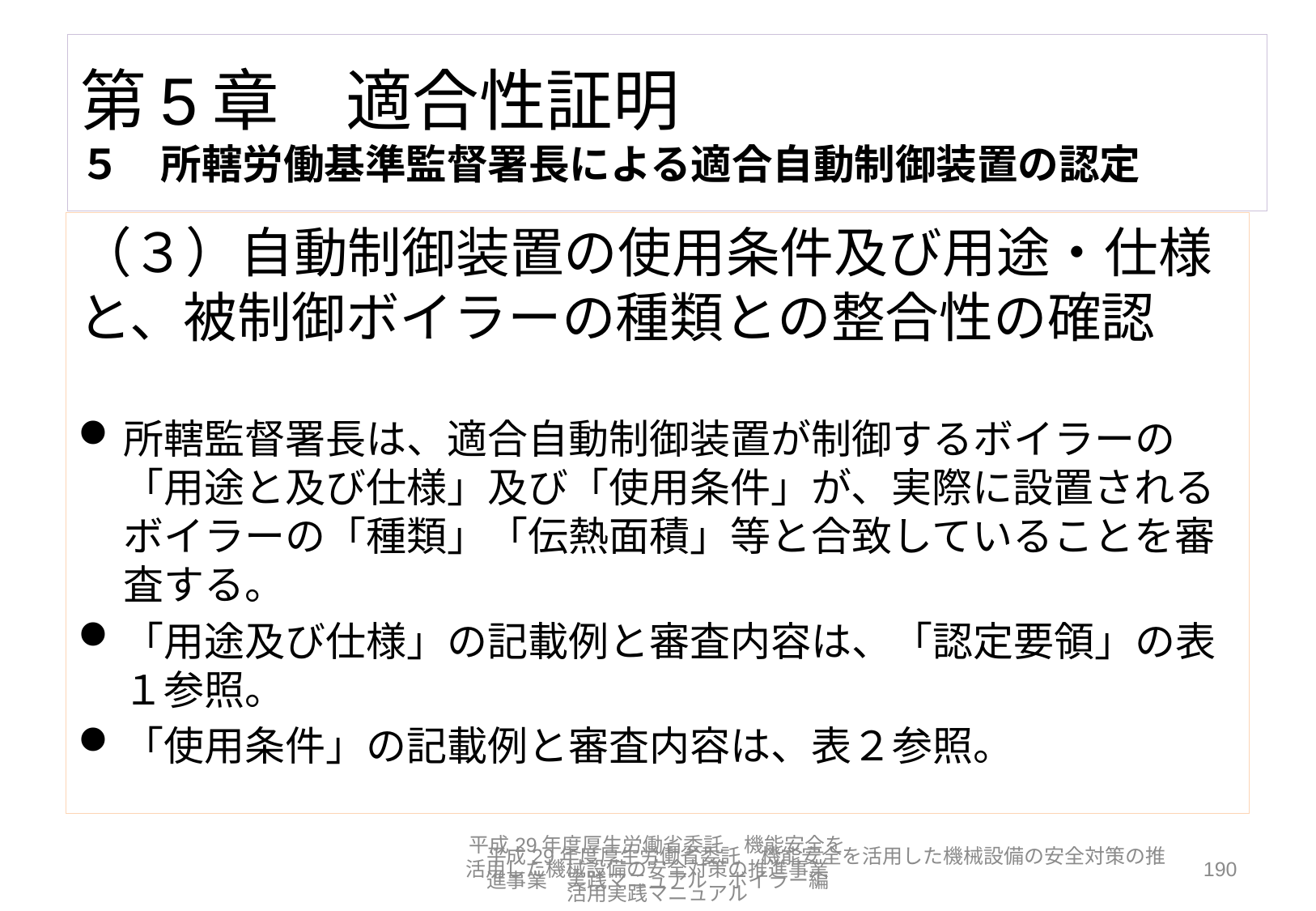

# 第5章　適合性証明 ５　所轄労働基準監督署長による適合自動制御装置の認定
（３）自動制御装置の使用条件及び用途・仕様と、被制御ボイラーの種類との整合性の確認

所轄監督署長は、適合自動制御装置が制御するボイラーの「用途と及び仕様」及び「使用条件」が、実際に設置されるボイラーの「種類」「伝熱面積」等と合致していることを審査する。
「用途及び仕様」の記載例と審査内容は、「認定要領」の表１参照。
「使用条件」の記載例と審査内容は、表２参照。

平成29年度厚生労働省委託　機能安全を活用した機械設備の安全対策の推進事業　実践マニュアル　ボイラー編
平成29年度厚生労働省委託　機能安全を活用した機械設備の安全対策の推進事業　活用実践マニュアル
190